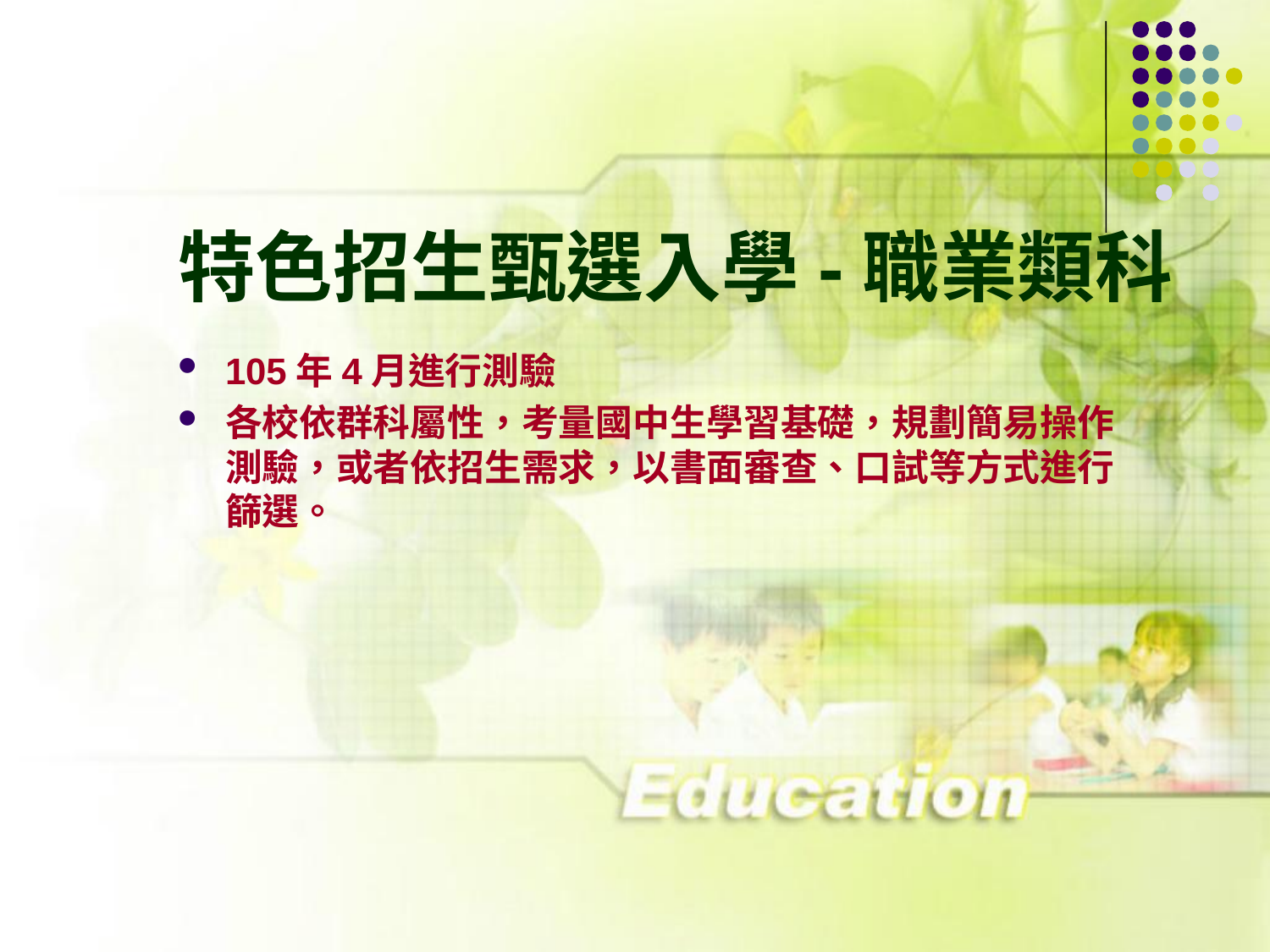

# 特色招生甄選入學-職業類科
105年4月進行測驗
各校依群科屬性，考量國中生學習基礎，規劃簡易操作測驗，或者依招生需求，以書面審查、口試等方式進行篩選。